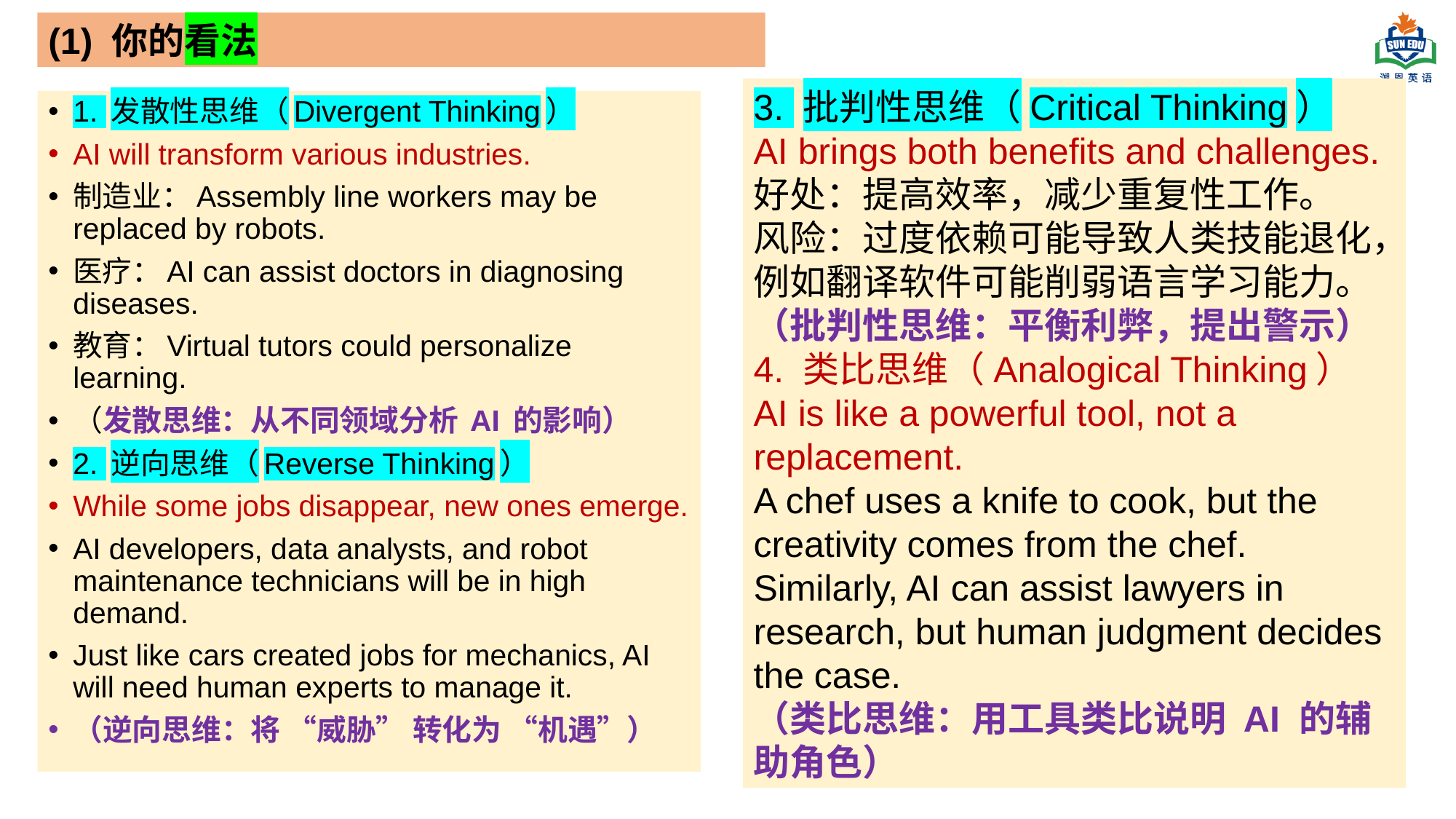

(1) 你的看法
3. 批判性思维（Critical Thinking）
AI brings both benefits and challenges.
好处：提高效率，减少重复性工作。
风险：过度依赖可能导致人类技能退化，例如翻译软件可能削弱语言学习能力。
（批判性思维：平衡利弊，提出警示）
4. 类比思维（Analogical Thinking）
AI is like a powerful tool, not a replacement.
A chef uses a knife to cook, but the creativity comes from the chef. Similarly, AI can assist lawyers in research, but human judgment decides the case.
（类比思维：用工具类比说明 AI 的辅助角色）
1. 发散性思维（Divergent Thinking）
AI will transform various industries.
制造业：Assembly line workers may be replaced by robots.
医疗：AI can assist doctors in diagnosing diseases.
教育：Virtual tutors could personalize learning.
（发散思维：从不同领域分析 AI 的影响）
2. 逆向思维（Reverse Thinking）
While some jobs disappear, new ones emerge.
AI developers, data analysts, and robot maintenance technicians will be in high demand.
Just like cars created jobs for mechanics, AI will need human experts to manage it.
（逆向思维：将 “威胁” 转化为 “机遇”）